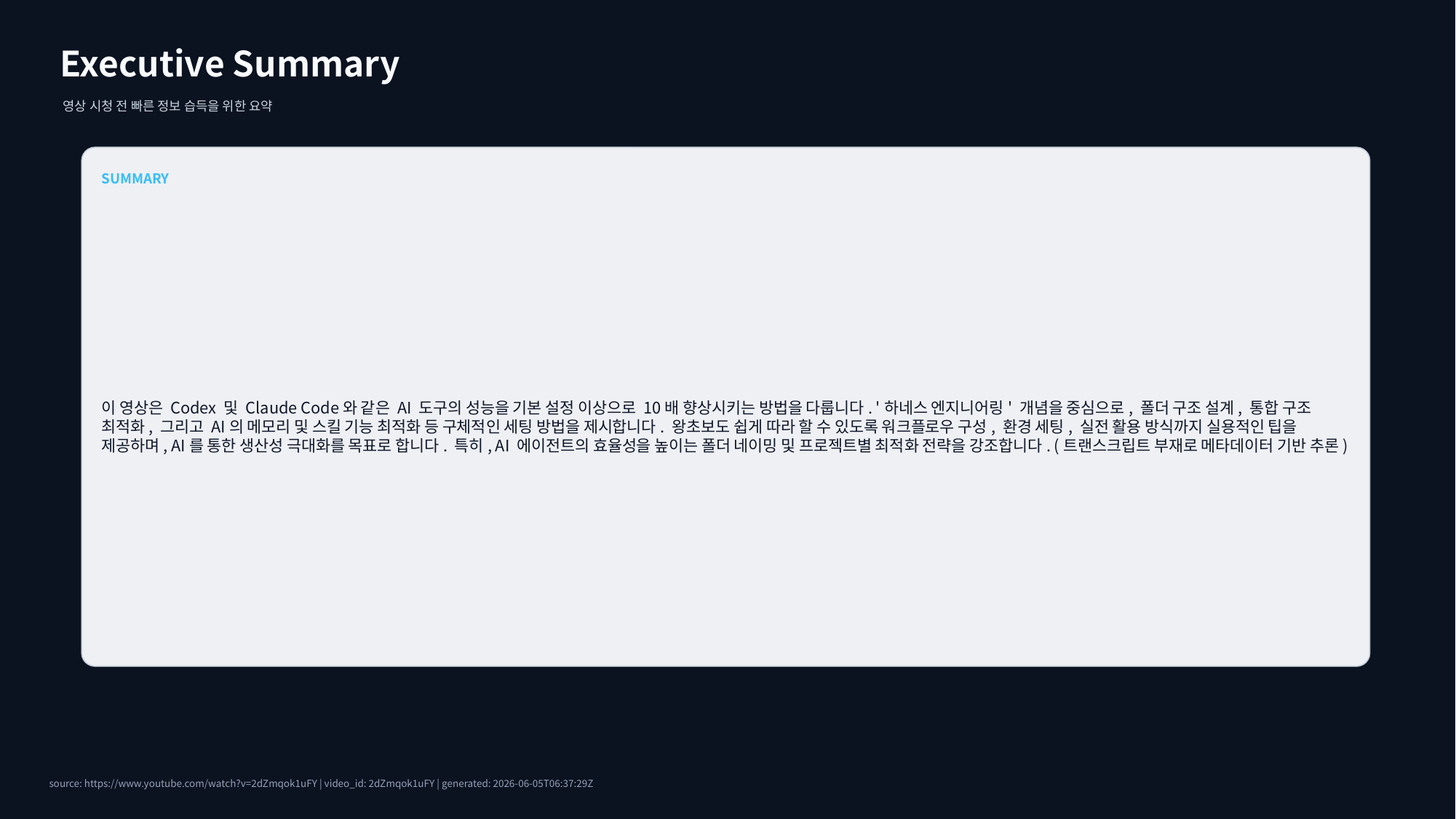

Executive Summary
영상 시청 전 빠른 정보 습득을 위한 요약

SUMMARY
이 영상은 Codex 및 Claude Code와 같은 AI 도구의 성능을 기본 설정 이상으로 10배 향상시키는 방법을 다룹니다. '하네스 엔지니어링' 개념을 중심으로, 폴더 구조 설계, 통합 구조 최적화, 그리고 AI의 메모리 및 스킬 기능 최적화 등 구체적인 세팅 방법을 제시합니다. 왕초보도 쉽게 따라 할 수 있도록 워크플로우 구성, 환경 세팅, 실전 활용 방식까지 실용적인 팁을 제공하며, AI를 통한 생산성 극대화를 목표로 합니다. 특히, AI 에이전트의 효율성을 높이는 폴더 네이밍 및 프로젝트별 최적화 전략을 강조합니다. (트랜스크립트 부재로 메타데이터 기반 추론)
source: https://www.youtube.com/watch?v=2dZmqok1uFY | video_id: 2dZmqok1uFY | generated: 2026-06-05T06:37:29Z